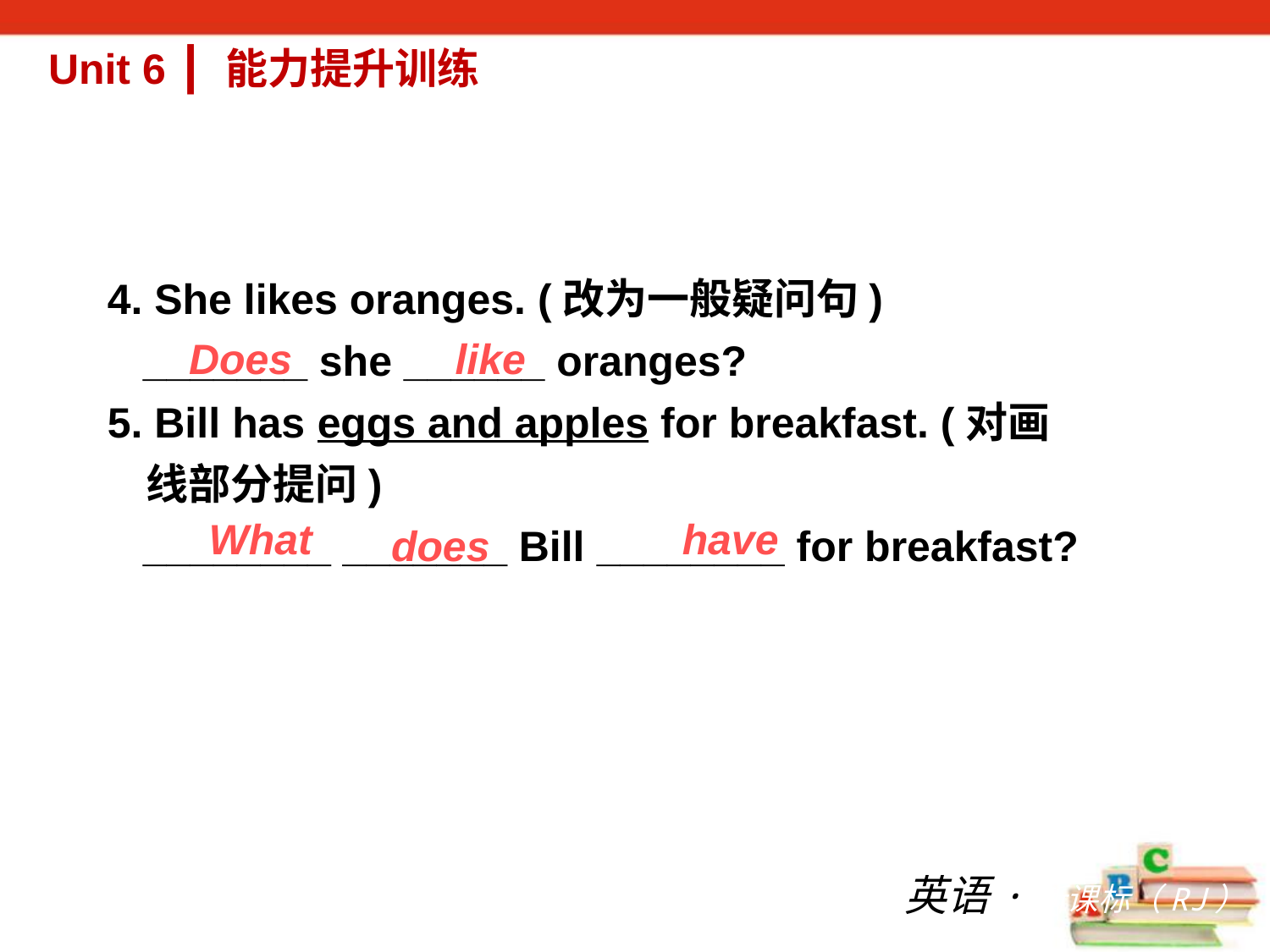

Unit 6 ┃ 能力提升训练
4. She likes oranges. (改为一般疑问句)
   _______ she ______ oranges?
5. Bill has eggs and apples for breakfast. (对画
   线部分提问)
   ________ _______ Bill ________ for breakfast?
Does
like
What
have
does
英语·新课标（RJ）